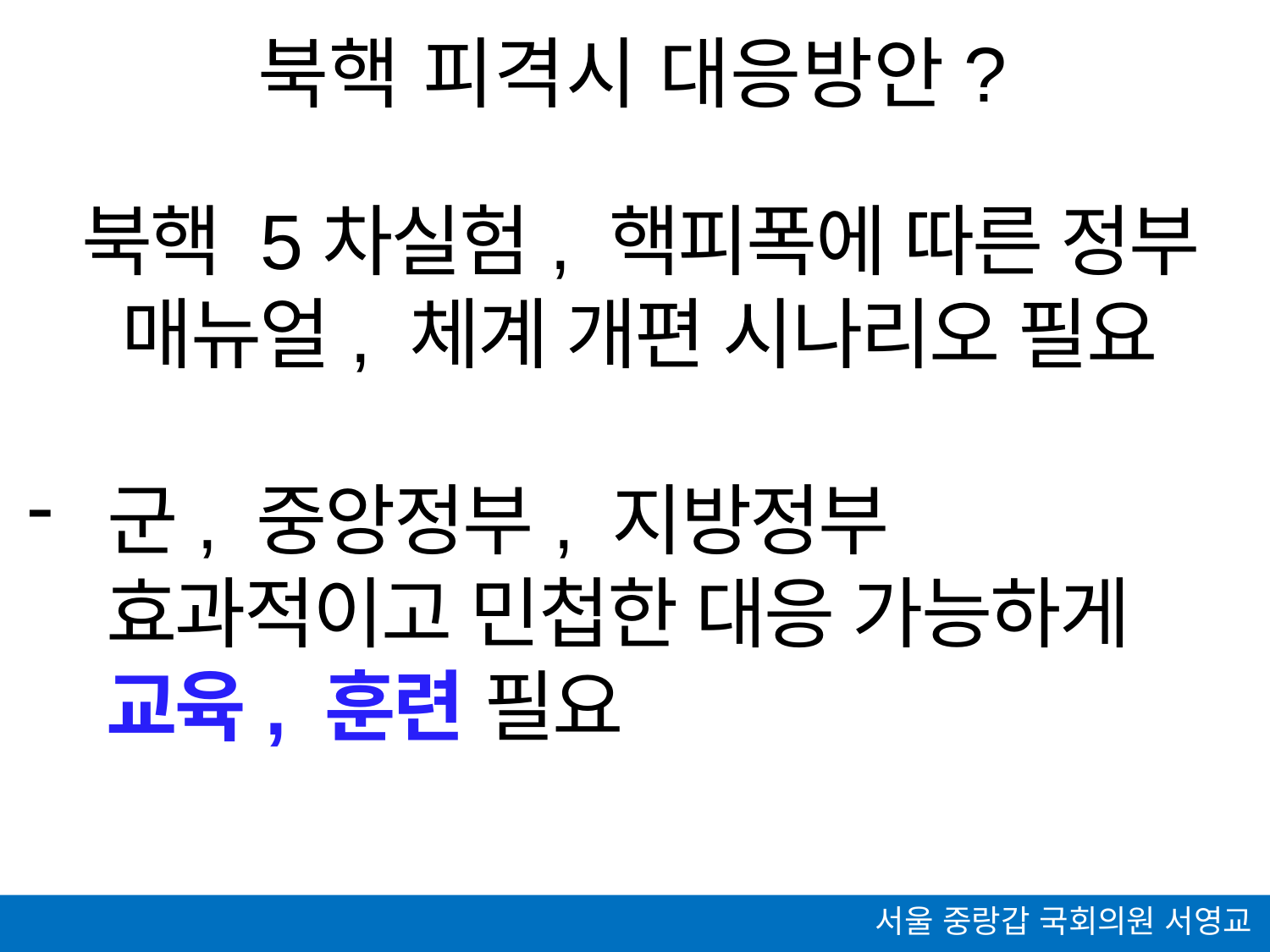

북핵 피격시 대응방안?
북핵 5차실험, 핵피폭에 따른 정부 매뉴얼, 체계 개편 시나리오 필요

군, 중앙정부, 지방정부
   효과적이고 민첩한 대응 가능하게
   교육, 훈련 필요

서울 중랑갑 국회의원 서영교